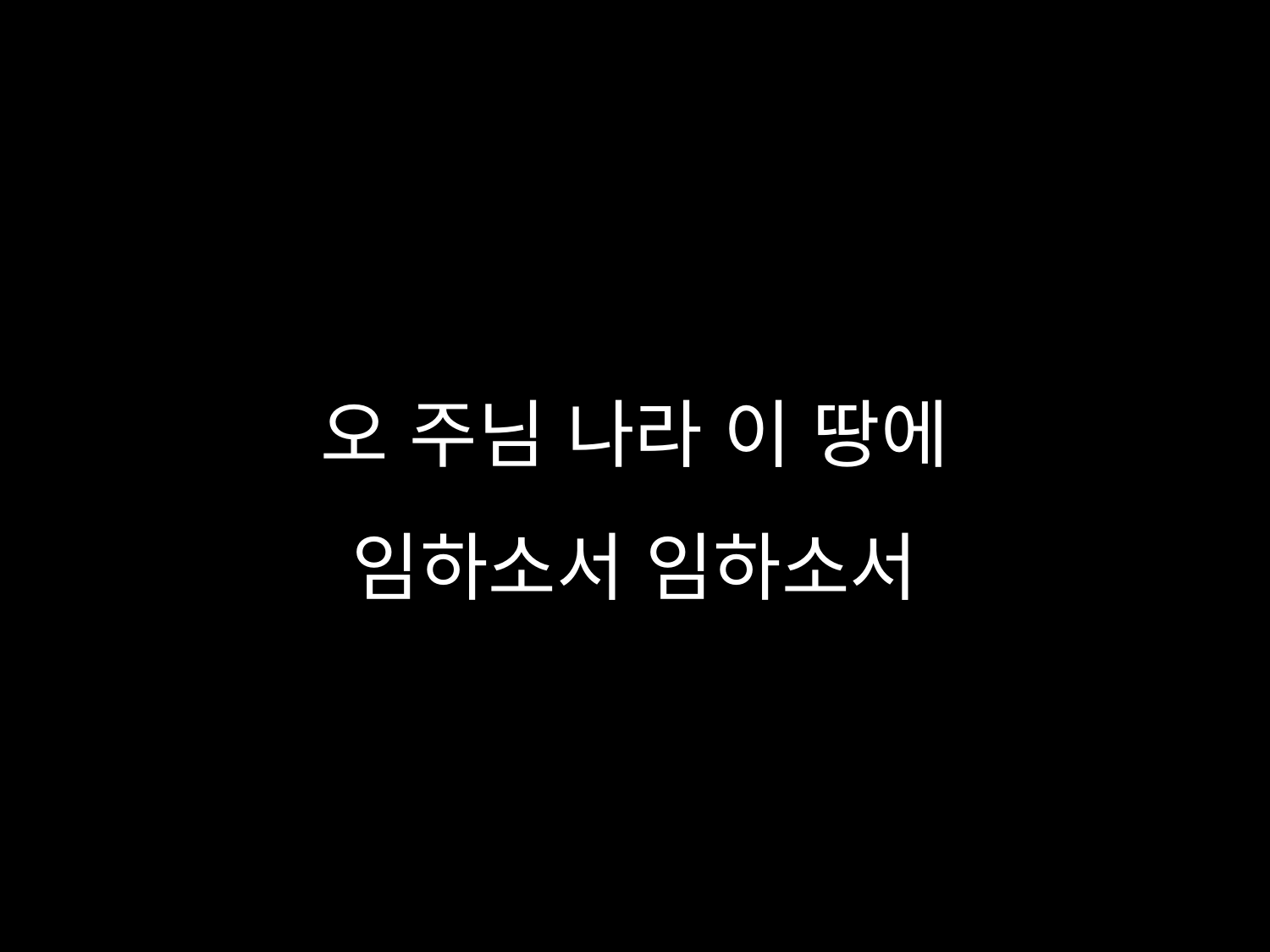

# 오 주님 나라 이 땅에 임하소서 임하소서